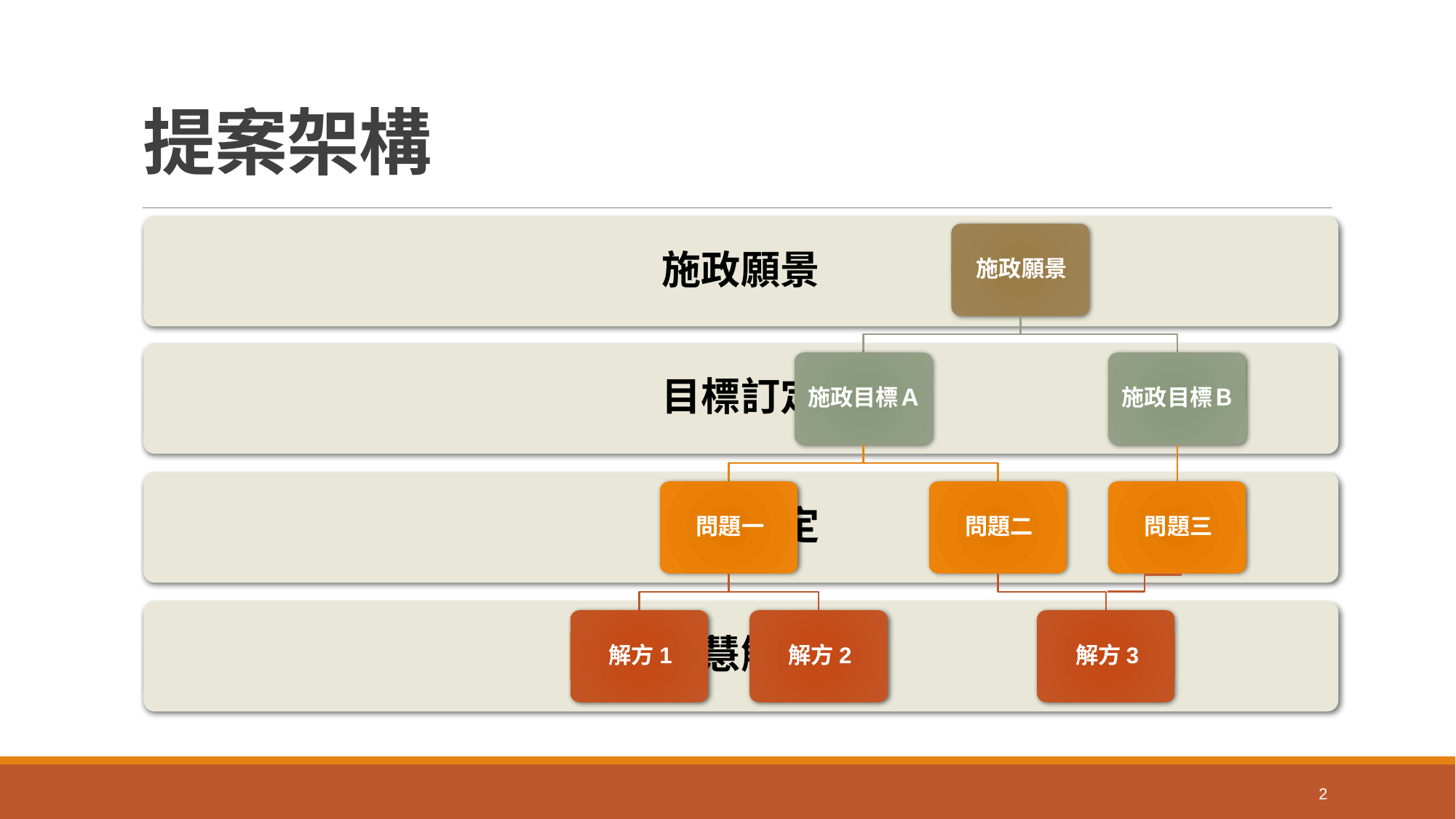

# 提案架構
智慧解方
問題界定
目標訂定
施政願景
施政願景
施政目標Ａ
問題一
解方1
解方2
問題二
解方3
施政目標Ｂ
問題三
2